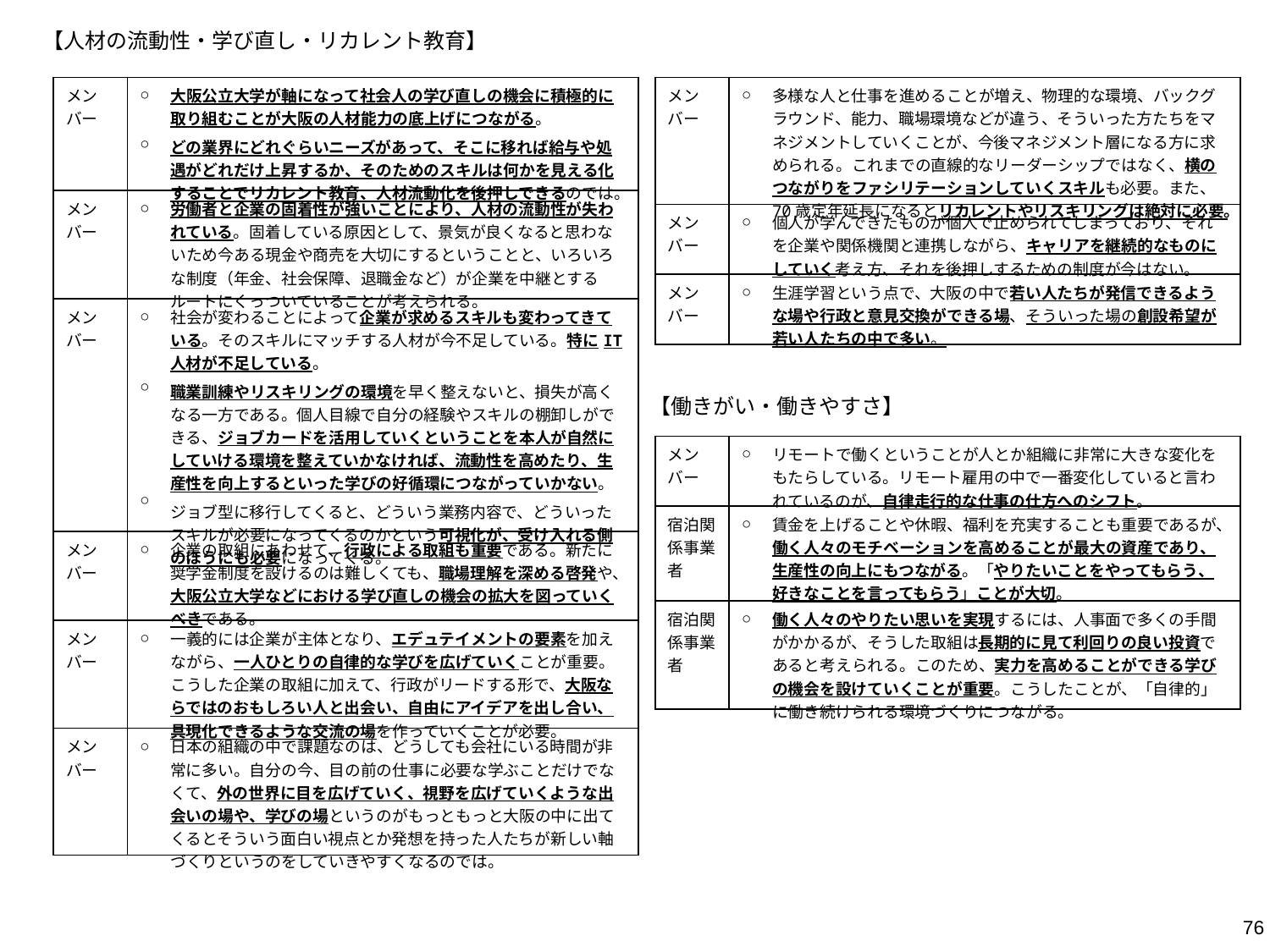

【人材の流動性・学び直し・リカレント教育】
| メンバー | ○ ○ | 大阪公立大学が軸になって社会人の学び直しの機会に積極的に取り組むことが大阪の人材能力の底上げにつながる。 どの業界にどれぐらいニーズがあって、そこに移れば給与や処遇がどれだけ上昇するか、そのためのスキルは何かを見える化することでリカレント教育、人材流動化を後押しできるのでは。 |
| --- | --- | --- |
| メンバー | ○ | 労働者と企業の固着性が強いことにより、人材の流動性が失われている。固着している原因として、景気が良くなると思わないため今ある現金や商売を大切にするということと、いろいろな制度（年金、社会保障、退職金など）が企業を中継とするルートにくっついていることが考えられる。 |
| メンバー | ○ ○ ○ | 社会が変わることによって企業が求めるスキルも変わってきている。そのスキルにマッチする人材が今不足している。特にIT人材が不足している。 職業訓練やリスキリングの環境を早く整えないと、損失が高くなる一方である。個人目線で自分の経験やスキルの棚卸しができる、ジョブカードを活用していくということを本人が自然にしていける環境を整えていかなければ、流動性を高めたり、生産性を向上するといった学びの好循環につながっていかない。 ジョブ型に移行してくると、どういう業務内容で、どういったスキルが必要になってくるのかという可視化が、受け入れる側のほうにも必要になってくる。 |
| メンバー | ○ | 企業の取組にあわせて、行政による取組も重要である。新たに奨学金制度を設けるのは難しくても、職場理解を深める啓発や、大阪公立大学などにおける学び直しの機会の拡大を図っていくべきである。 |
| メンバー | ○ | 一義的には企業が主体となり、エデュテイメントの要素を加えながら、一人ひとりの自律的な学びを広げていくことが重要。こうした企業の取組に加えて、行政がリードする形で、大阪ならではのおもしろい人と出会い、自由にアイデアを出し合い、具現化できるような交流の場を作っていくことが必要。 |
| メンバー | ○ | 日本の組織の中で課題なのは、どうしても会社にいる時間が非常に多い。自分の今、目の前の仕事に必要な学ぶことだけでなくて、外の世界に目を広げていく、視野を広げていくような出会いの場や、学びの場というのがもっともっと大阪の中に出てくるとそういう面白い視点とか発想を持った人たちが新しい軸づくりというのをしていきやすくなるのでは。 |
| メンバー | ○ | 多様な人と仕事を進めることが増え、物理的な環境、バックグラウンド、能力、職場環境などが違う、そういった方たちをマネジメントしていくことが、今後マネジメント層になる方に求められる。これまでの直線的なリーダーシップではなく、横のつながりをファシリテーションしていくスキルも必要。また、70歳定年延長になるとリカレントやリスキリングは絶対に必要。 |
| --- | --- | --- |
| メンバー | ○ | 個人が学んできたものが個人で止められてしまっており、それを企業や関係機関と連携しながら、キャリアを継続的なものにしていく考え方、それを後押しするための制度が今はない。 |
| メンバー | ○ | 生涯学習という点で、大阪の中で若い人たちが発信できるような場や行政と意見交換ができる場、そういった場の創設希望が若い人たちの中で多い。 |
【働きがい・働きやすさ】
| メンバー | ○ | リモートで働くということが人とか組織に非常に大きな変化をもたらしている。リモート雇用の中で一番変化していると言われているのが、自律走行的な仕事の仕方へのシフト。 |
| --- | --- | --- |
| 宿泊関係事業者 | ○ | 賃金を上げることや休暇、福利を充実することも重要であるが、働く人々のモチベーションを高めることが最大の資産であり、生産性の向上にもつながる。「やりたいことをやってもらう、好きなことを言ってもらう」ことが大切。 |
| 宿泊関係事業者 | ○ | 働く人々のやりたい思いを実現するには、人事面で多くの手間がかかるが、そうした取組は長期的に見て利回りの良い投資であると考えられる。このため、実力を高めることができる学びの機会を設けていくことが重要。こうしたことが、「自律的」に働き続けられる環境づくりにつながる。 |
76